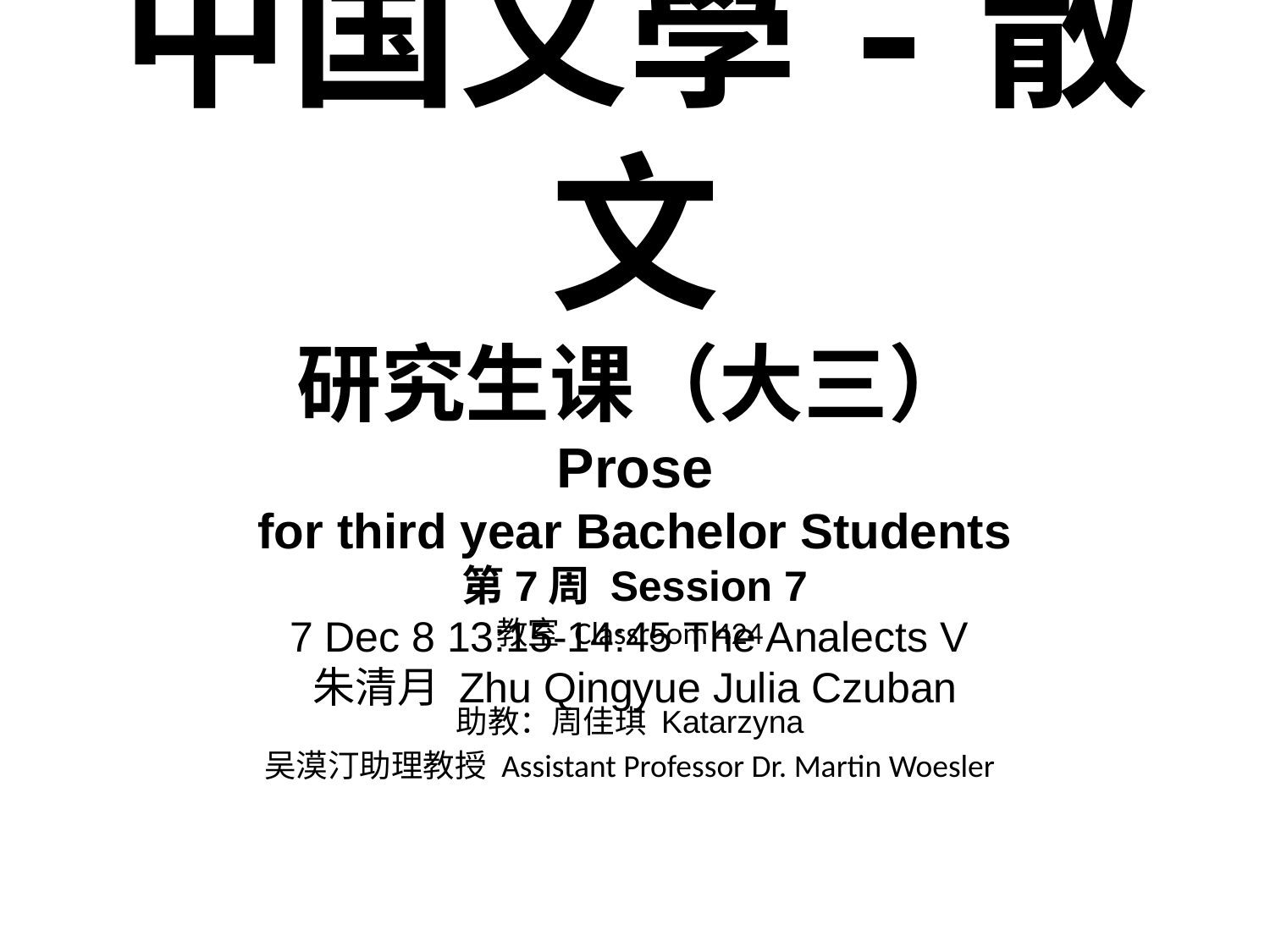

# 中国文學-散文 研究生课（大三） Prose for third year Bachelor Students 第7周 Session 7 7 Dec 8 13:15-14:45 The Analects V 朱清月 Zhu Qingyue Julia Czuban
教室 Classroom 424

助教：周佳琪 Katarzyna
吴漠汀助理教授 Assistant Professor Dr. Martin Woesler